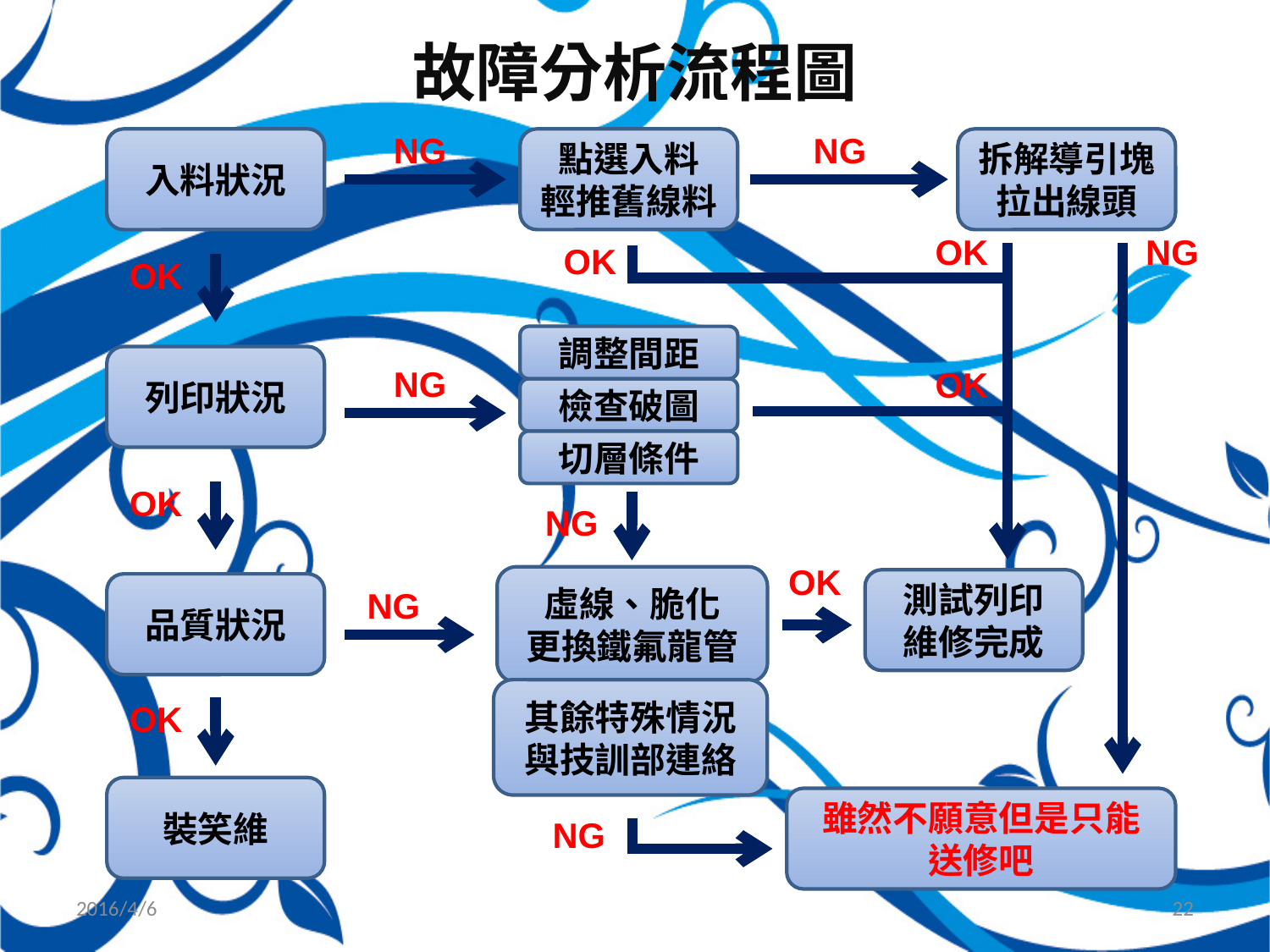

故障分析流程圖
NG
NG
入料狀況
點選入料
輕推舊線料
拆解導引塊
拉出線頭
OK
NG
OK
OK
調整間距
列印狀況
NG
OK
檢查破圖
切層條件
OK
NG
OK
虛線、脆化
更換鐵氟龍管
測試列印
維修完成
品質狀況
NG
其餘特殊情況
與技訓部連絡
OK
裝笑維
雖然不願意但是只能
送修吧
NG
2016/4/6
22